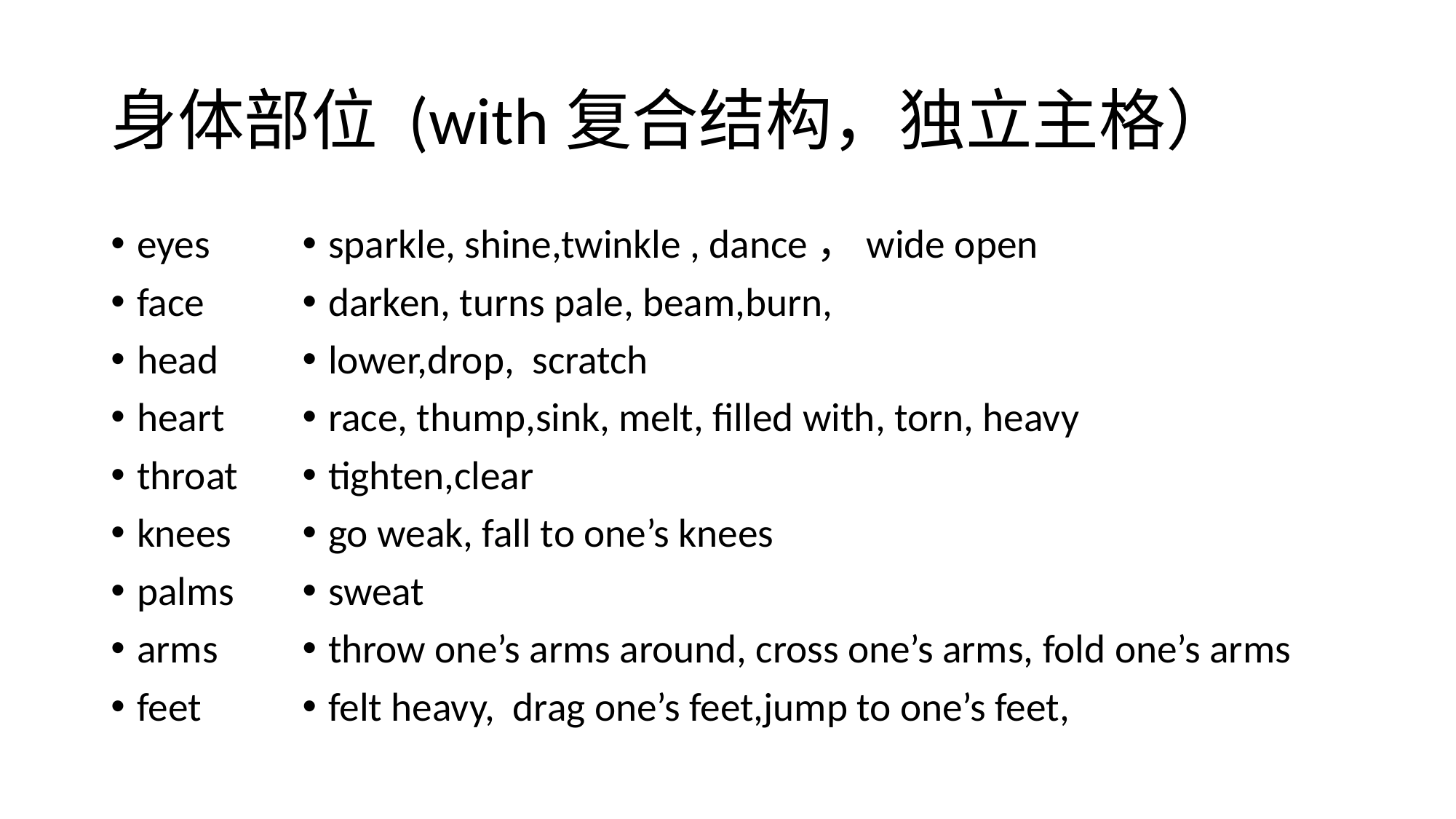

# 身体部位 (with复合结构，独立主格）
eyes
face
head
heart
throat
knees
palms
arms
feet
sparkle, shine,twinkle , dance，wide open
darken, turns pale, beam,burn,
lower,drop,  scratch
race, thump,sink, melt, filled with, torn, heavy
tighten,clear
go weak, fall to one’s knees
sweat
throw one’s arms around, cross one’s arms, fold one’s arms
felt heavy,  drag one’s feet,jump to one’s feet,